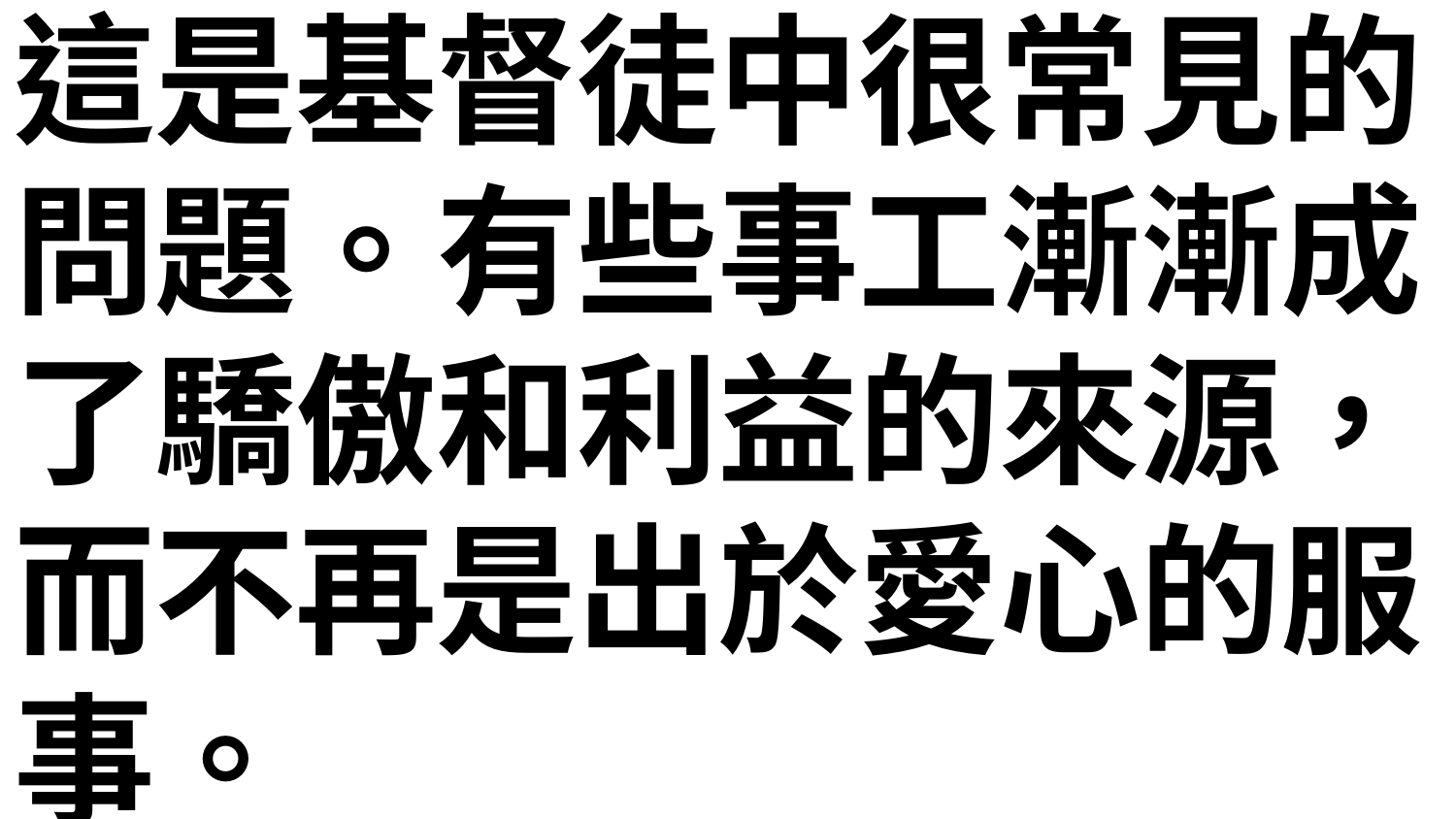

這是基督徒中很常見的問題。有些事工漸漸成了驕傲和利益的來源，而不再是出於愛心的服事。